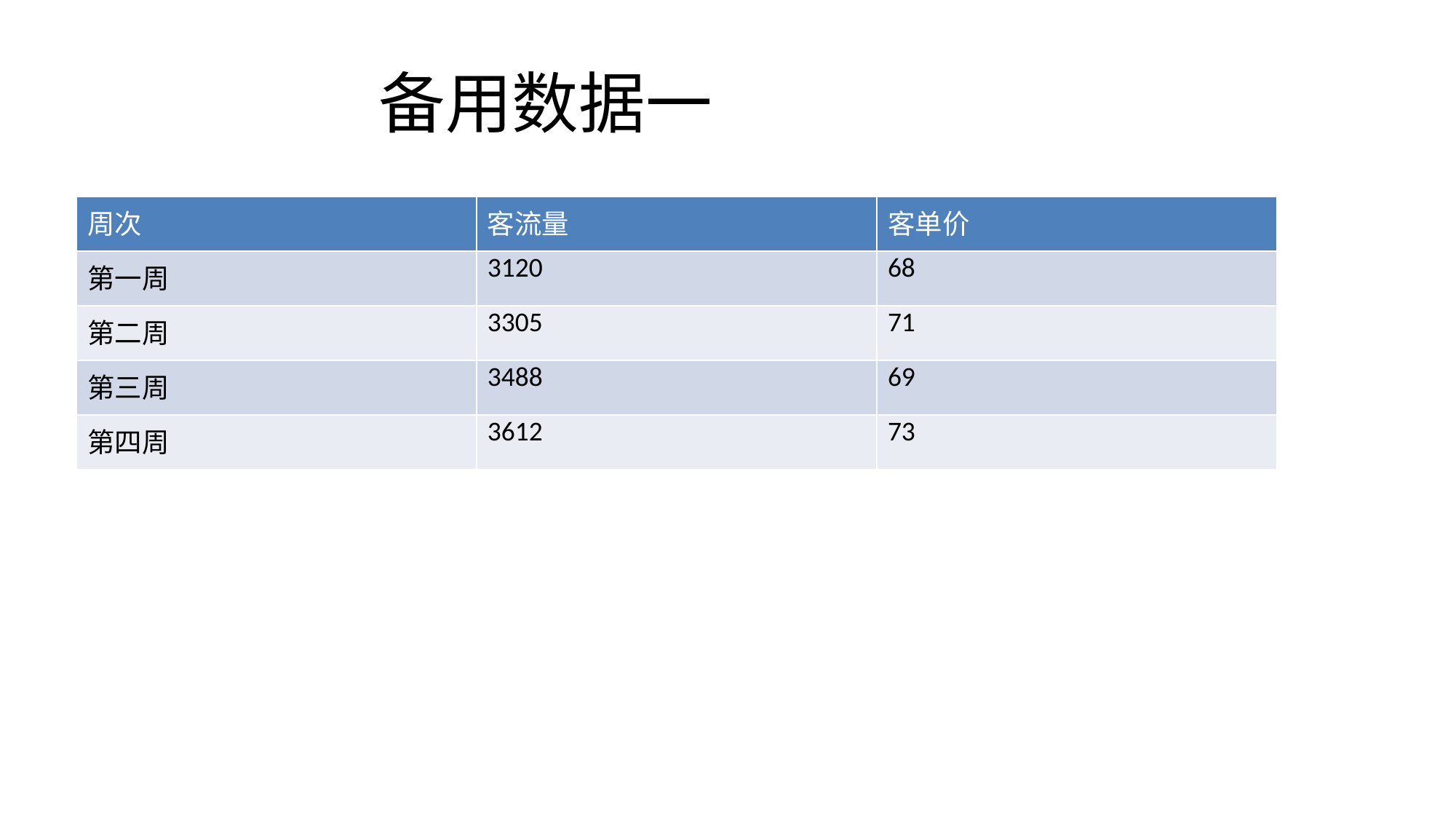

# 备用数据一
| 周次 | 客流量 | 客单价 |
| --- | --- | --- |
| 第一周 | 3120 | 68 |
| 第二周 | 3305 | 71 |
| 第三周 | 3488 | 69 |
| 第四周 | 3612 | 73 |